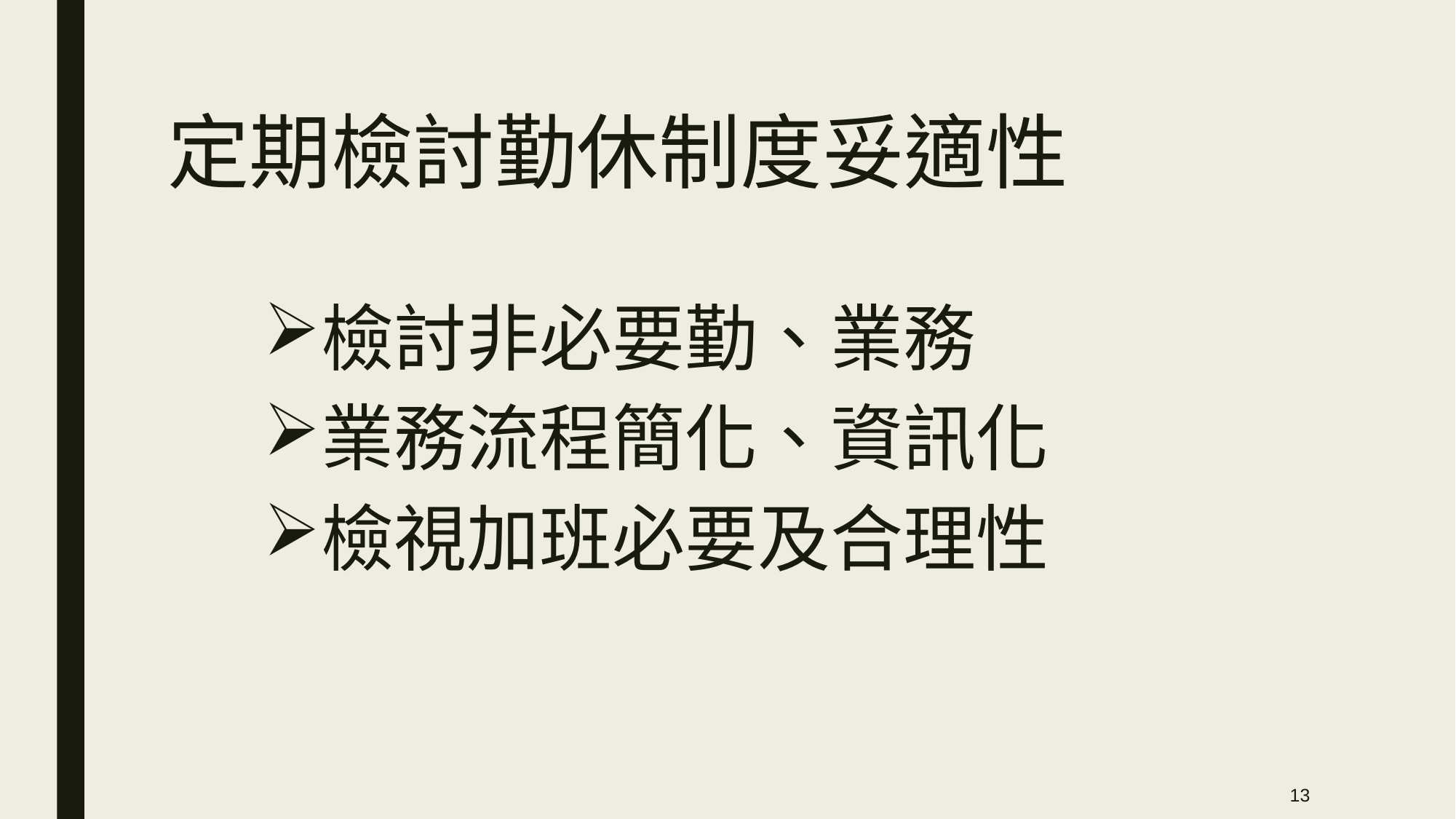

# 定期檢討勤休制度妥適性
檢討非必要勤、業務
業務流程簡化、資訊化
檢視加班必要及合理性
13